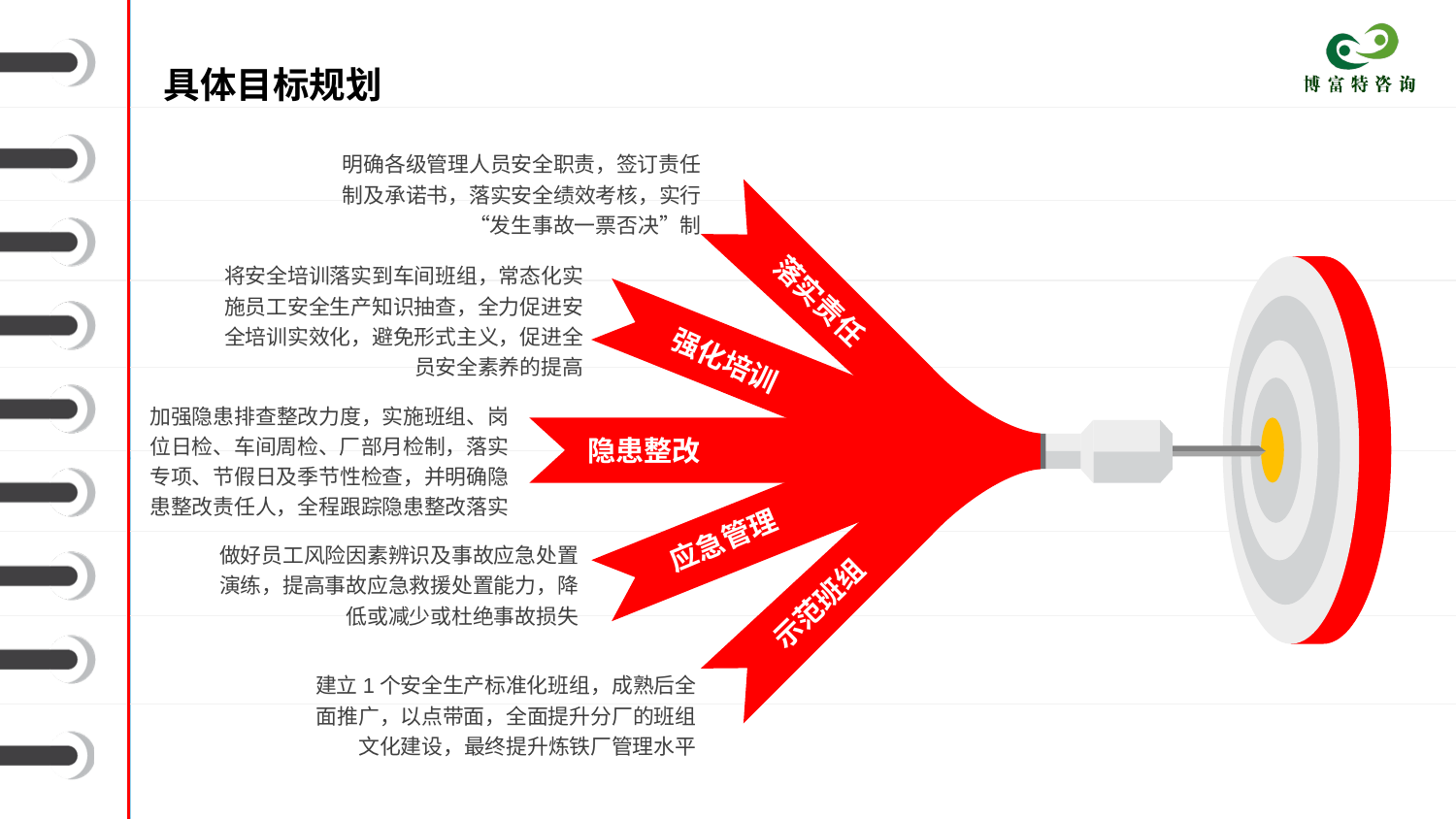

具体目标规划
明确各级管理人员安全职责，签订责任制及承诺书，落实安全绩效考核，实行“发生事故一票否决”制

将安全培训落实到车间班组，常态化实施员工安全生产知识抽查，全力促进安全培训实效化，避免形式主义，促进全员安全素养的提高

落实责任
强化培训
加强隐患排查整改力度，实施班组、岗位日检、车间周检、厂部月检制，落实专项、节假日及季节性检查，并明确隐患整改责任人，全程跟踪隐患整改落实
隐患整改
应急管理
做好员工风险因素辨识及事故应急处置演练，提高事故应急救援处置能力，降低或减少或杜绝事故损失
示范班组
建立1个安全生产标准化班组，成熟后全面推广，以点带面，全面提升分厂的班组文化建设，最终提升炼铁厂管理水平